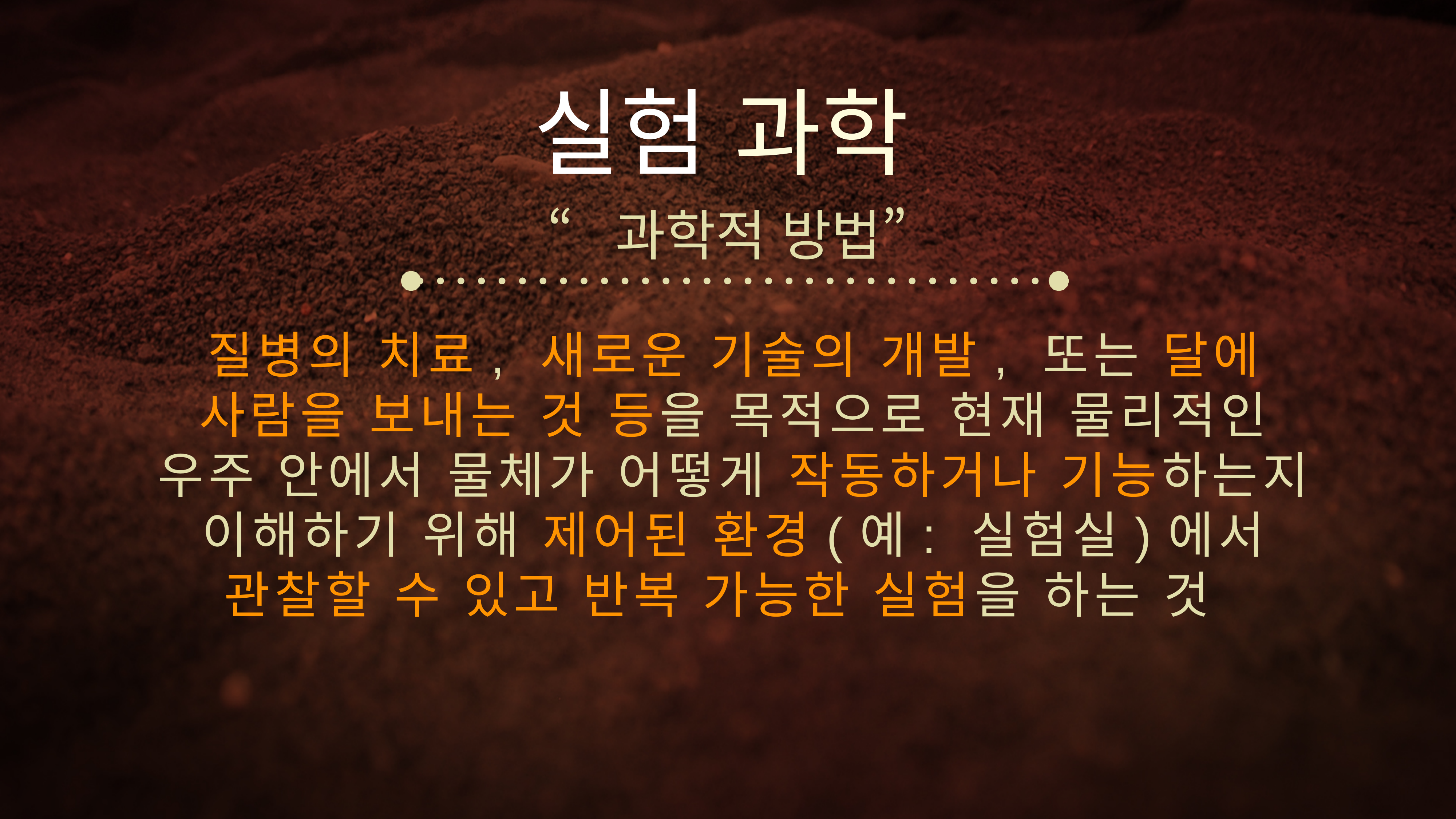

실험 과학
“과학적 방법”

질병의 치료, 새로운 기술의 개발, 또는 달에 사람을 보내는 것 등을 목적으로 현재 물리적인 우주 안에서 물체가 어떻게 작동하거나 기능하는지 이해하기 위해 제어된 환경(예: 실험실)에서 관찰할 수 있고 반복 가능한 실험을 하는 것